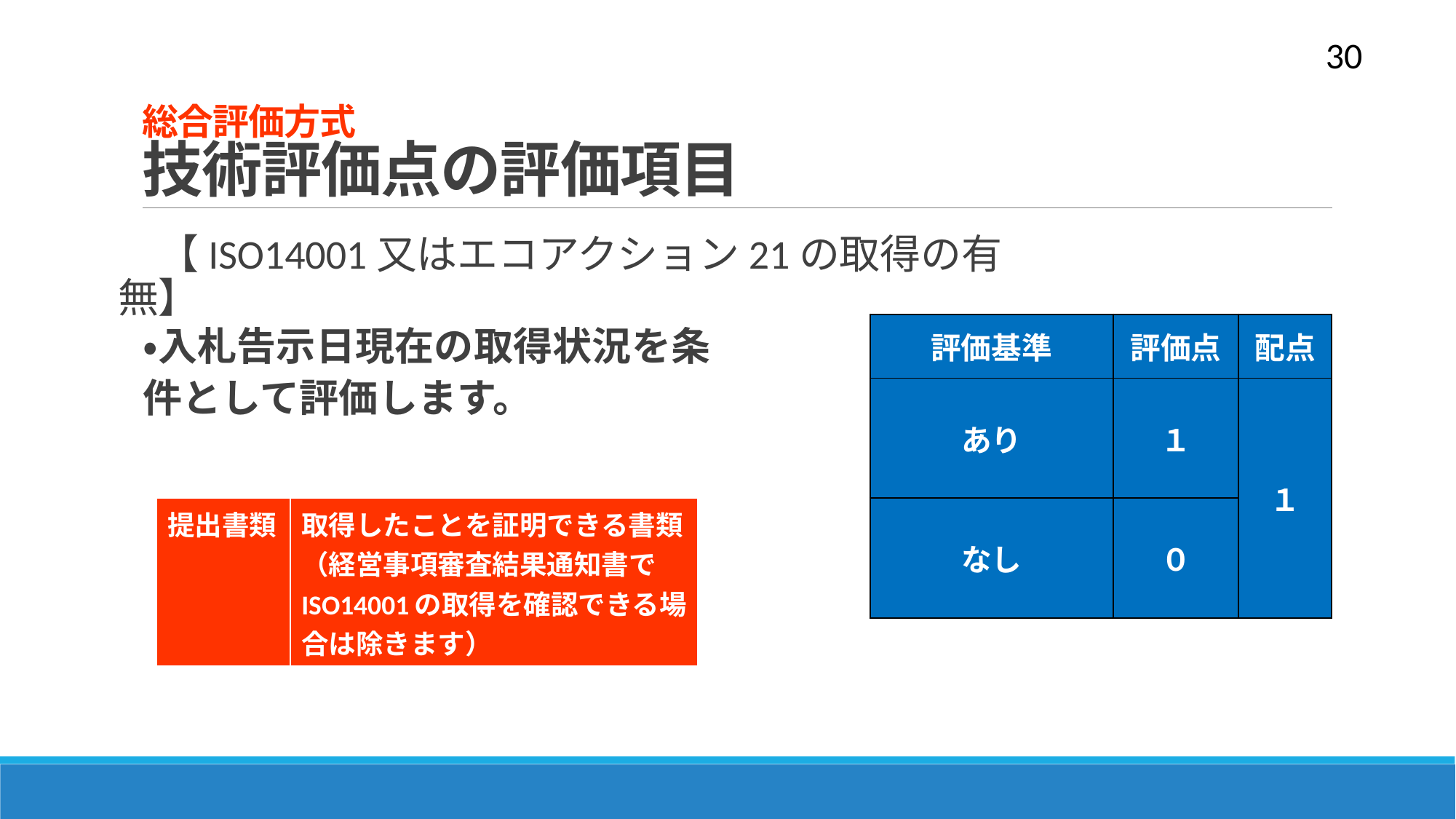

30
# 総合評価方式 技術評価点の評価項目
　【ISO14001又はエコアクション21の取得の有無】

・入札告示日現在の取得状況を条件として評価します。
| 評価基準 | 評価点 | 配点 |
| --- | --- | --- |
| あり | １ | １ |
| なし | ０ |  |
| 提出書類 | 取得したことを証明できる書類（経営事項審査結果通知書でISO14001の取得を確認できる場合は除きます） |
| --- | --- |